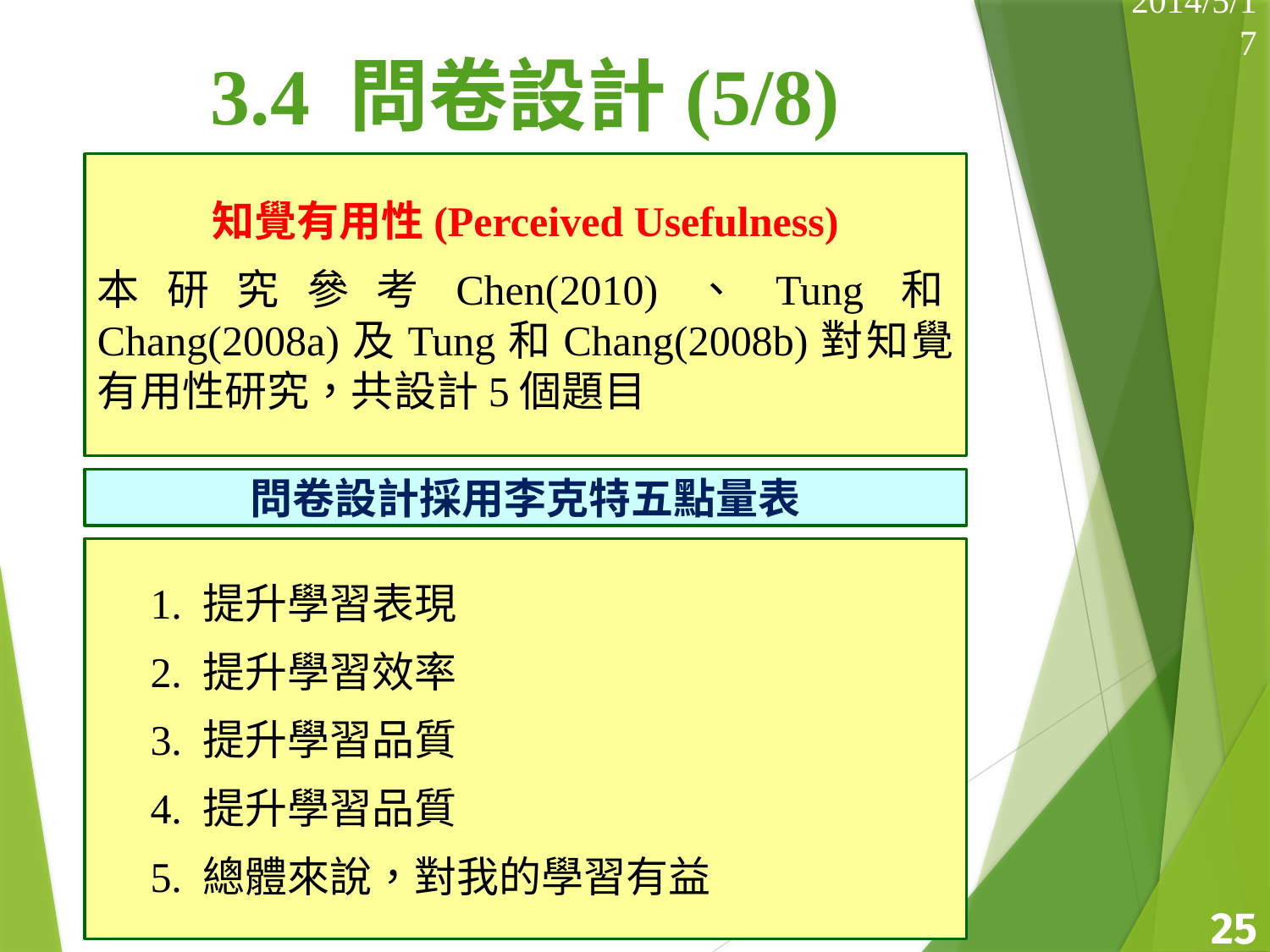

2014/5/17
# 3.4 問卷設計(5/8)
知覺有用性(Perceived Usefulness)
本研究參考Chen(2010)、Tung和Chang(2008a)及Tung和Chang(2008b)對知覺有用性研究，共設計5個題目
問卷設計採用李克特五點量表
     1. 提升學習表現
     2. 提升學習效率
     3. 提升學習品質
     4. 提升學習品質
     5. 總體來說，對我的學習有益
25